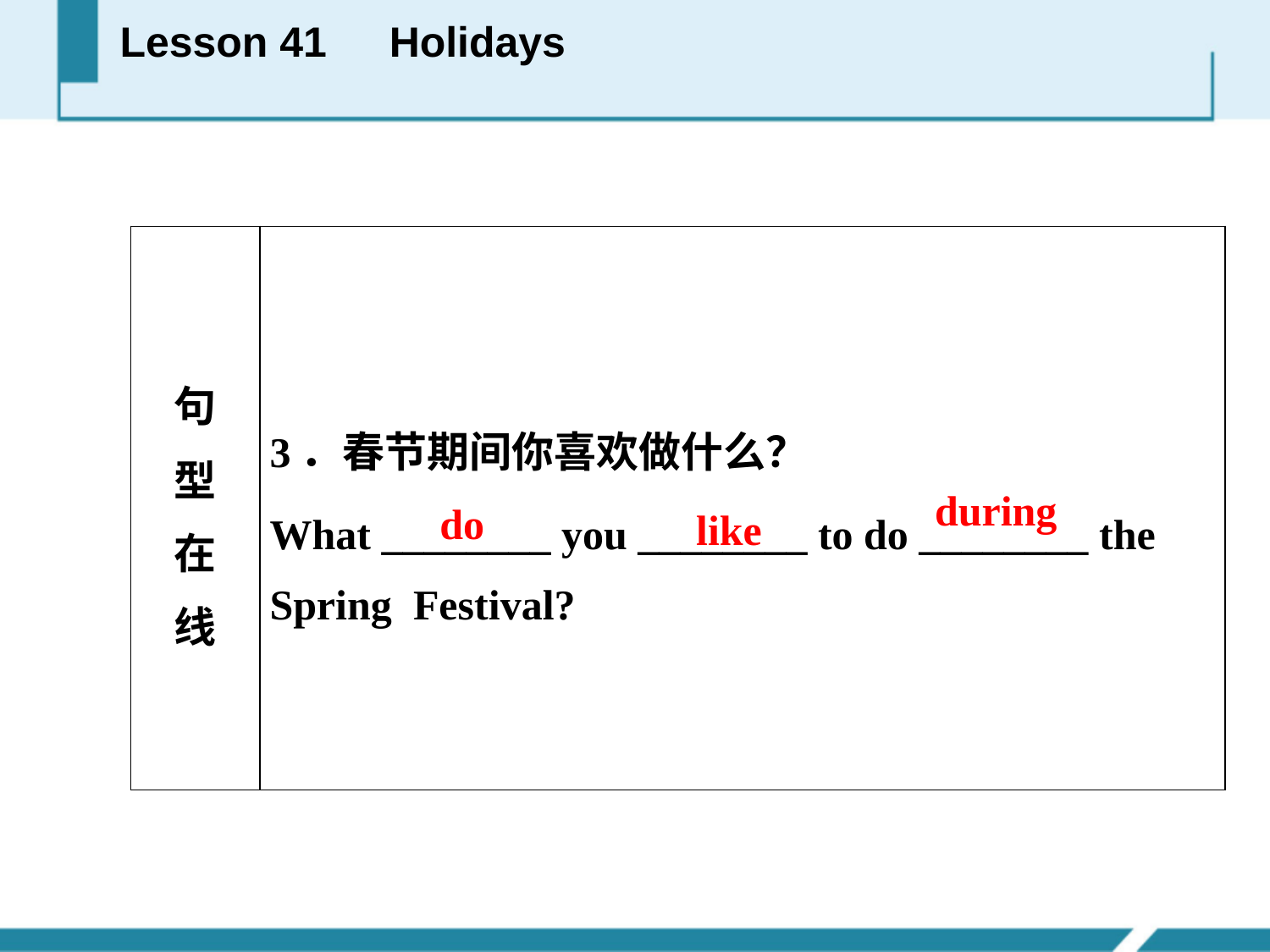

Lesson 41　Holidays
| 句 型 在 线 | 3．春节期间你喜欢做什么？ What \_\_\_\_\_\_\_\_ you \_\_\_\_\_\_\_\_ to do \_\_\_\_\_\_\_\_ the Spring Festival? |
| --- | --- |

during
do
like